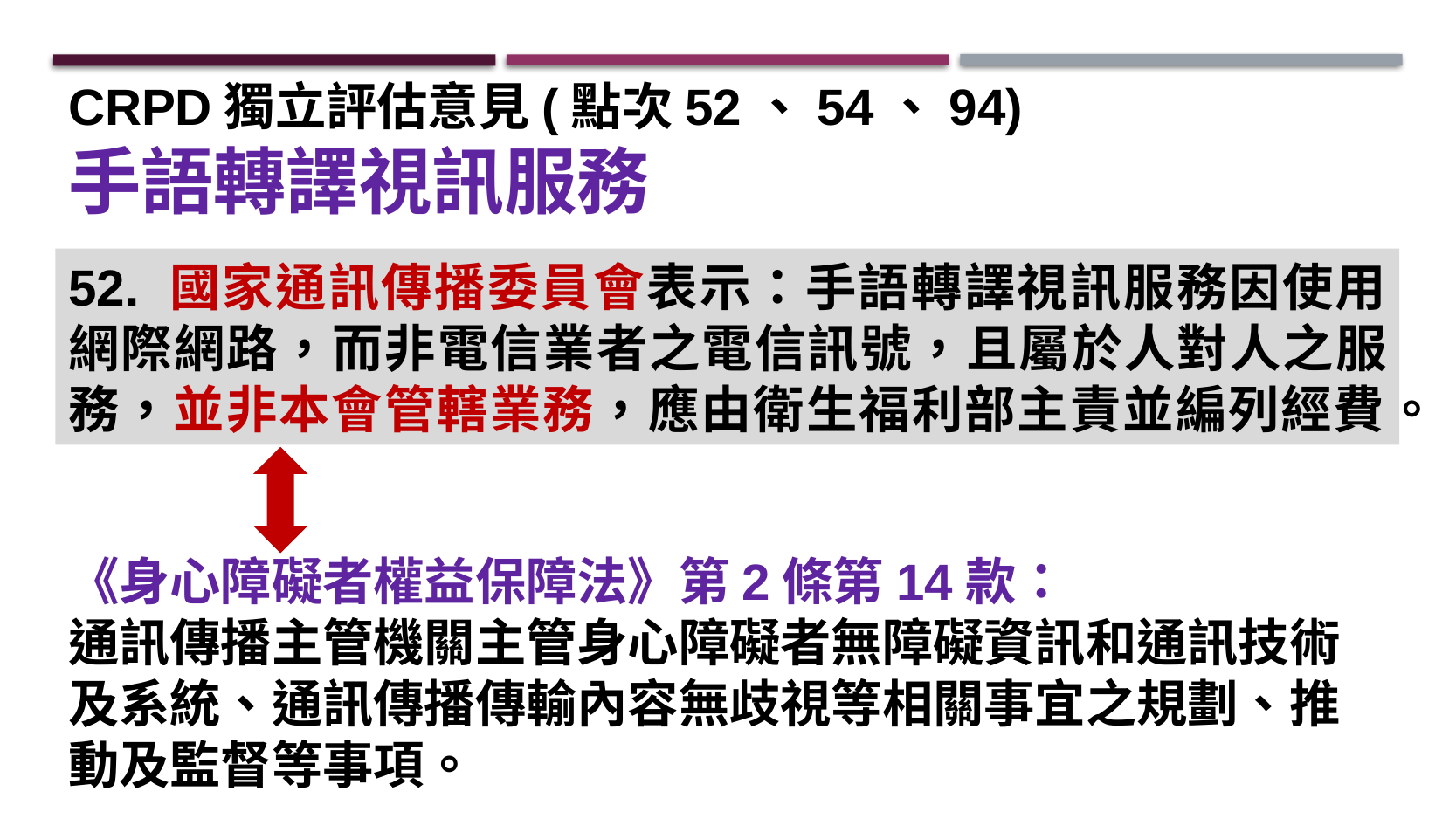

CRPD獨立評估意見(點次52、54、94)
手語轉譯視訊服務
52. 國家通訊傳播委員會表示：手語轉譯視訊服務因使用網際網路，而非電信業者之電信訊號，且屬於人對人之服務，並非本會管轄業務，應由衛生福利部主責並編列經費。

《身心障礙者權益保障法》第2條第14款：
通訊傳播主管機關主管身心障礙者無障礙資訊和通訊技術及系統、通訊傳播傳輸內容無歧視等相關事宜之規劃、推動及監督等事項。